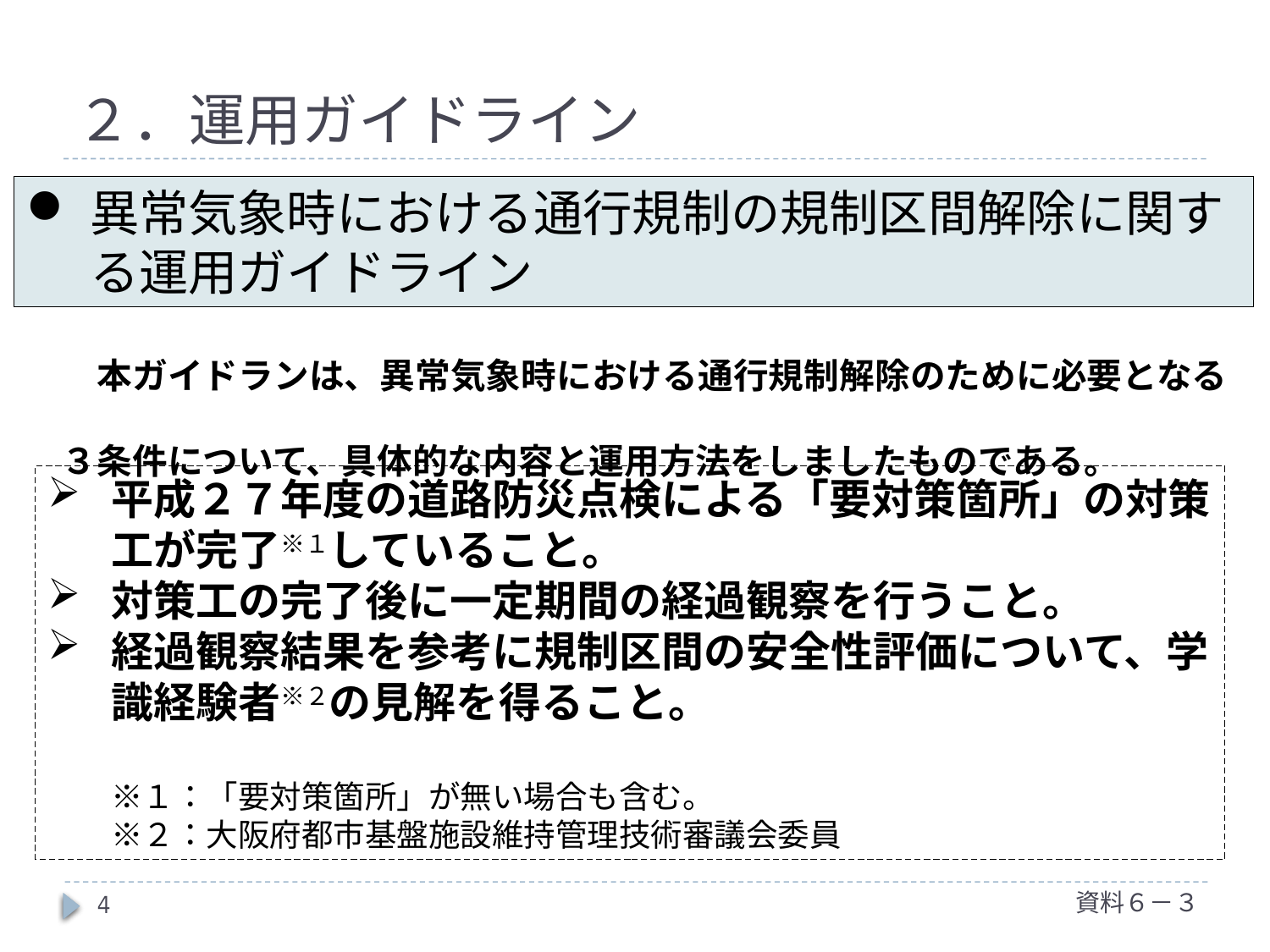

# ２．運用ガイドライン
異常気象時における通行規制の規制区間解除に関する運用ガイドライン
　　本ガイドランは、異常気象時における通行規制解除のために必要となる
　３条件について、具体的な内容と運用方法をしましたものである。
平成２７年度の道路防災点検による「要対策箇所」の対策工が完了※１していること。
対策工の完了後に一定期間の経過観察を行うこと。
経過観察結果を参考に規制区間の安全性評価について、学識経験者※２の見解を得ること。

　　※１：「要対策箇所」が無い場合も含む。
　　※２：大阪府都市基盤施設維持管理技術審議会委員
資料６－３
4